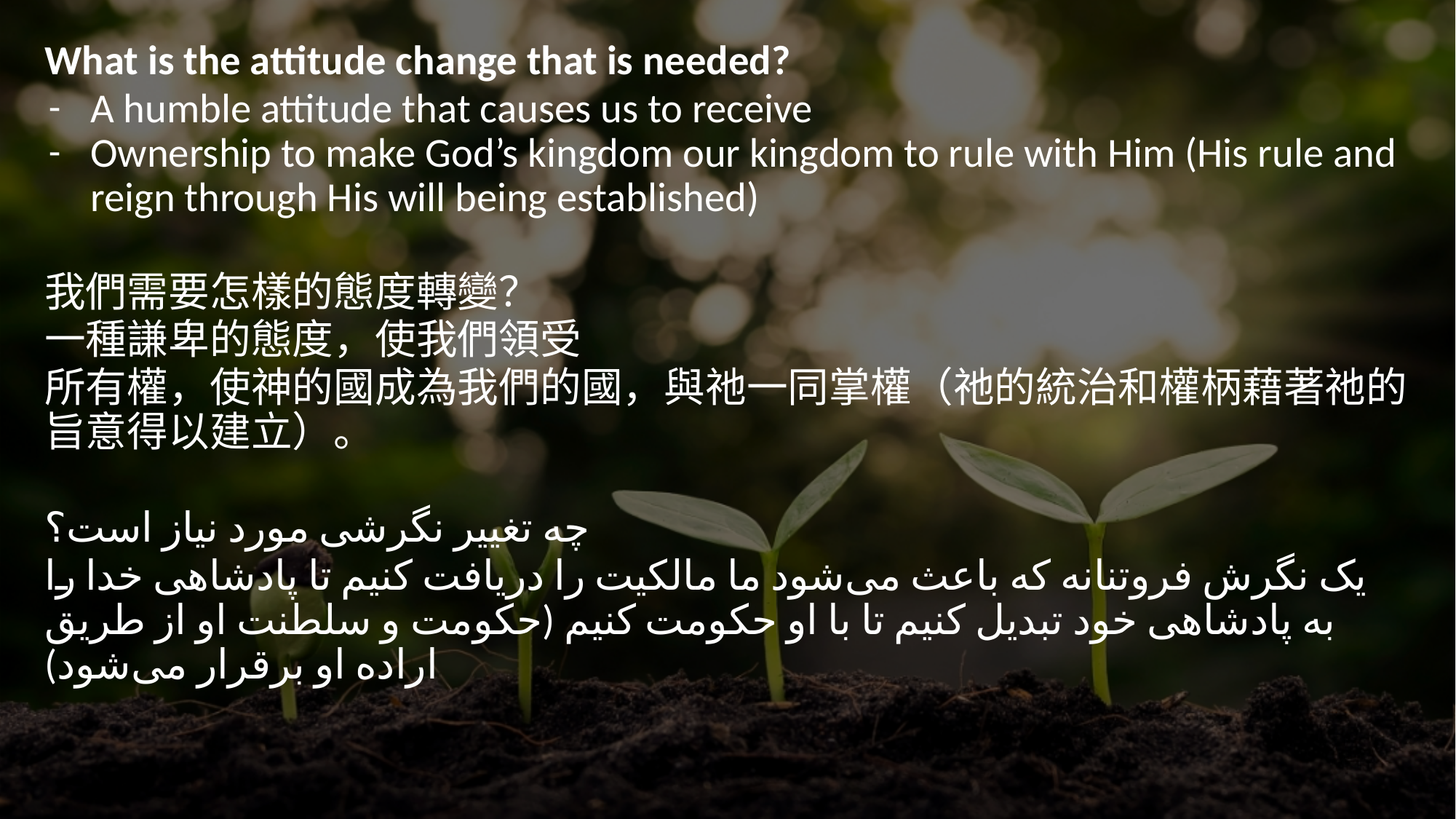

What is the attitude change that is needed?
A humble attitude that causes us to receive
Ownership to make God’s kingdom our kingdom to rule with Him (His rule and reign through His will being established)

我們需要怎樣的態度轉變？
一種謙卑的態度，使我們領受
所有權，使神的國成為我們的國，與祂一同掌權（祂的統治和權柄藉著祂的旨意得以建立）。

چه تغییر نگرشی مورد نیاز است؟
یک نگرش فروتنانه که باعث می‌شود ما مالکیت را دریافت کنیم تا پادشاهی خدا را به پادشاهی خود تبدیل کنیم تا با او حکومت کنیم (حکومت و سلطنت او از طریق اراده او برقرار می‌شود)